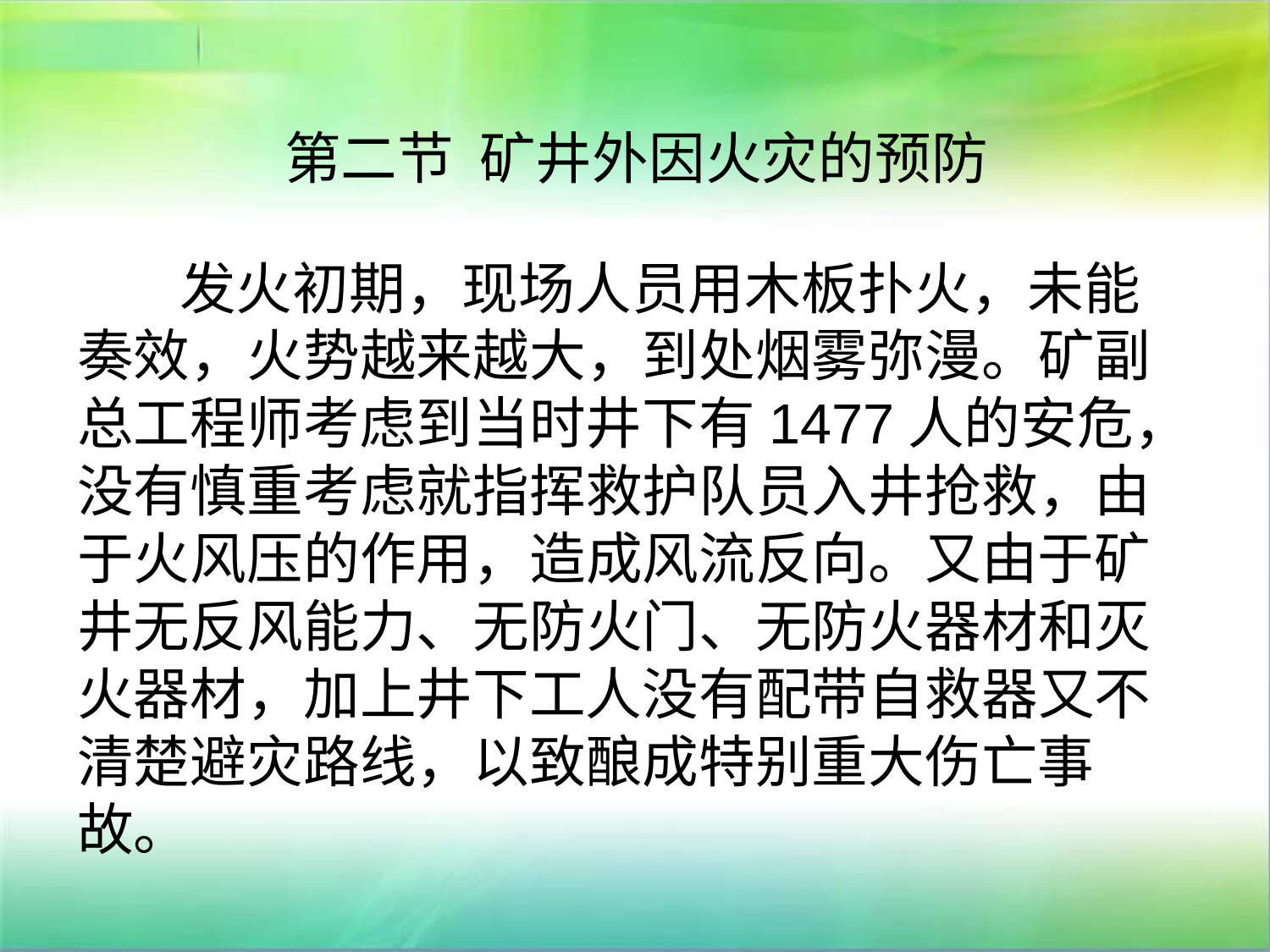

# 第二节  矿井外因火灾的预防
       发火初期，现场人员用木板扑火，未能奏效，火势越来越大，到处烟雾弥漫。矿副总工程师考虑到当时井下有1477人的安危，没有慎重考虑就指挥救护队员入井抢救，由于火风压的作用，造成风流反向。又由于矿井无反风能力、无防火门、无防火器材和灭火器材，加上井下工人没有配带自救器又不清楚避灾路线，以致酿成特别重大伤亡事故。